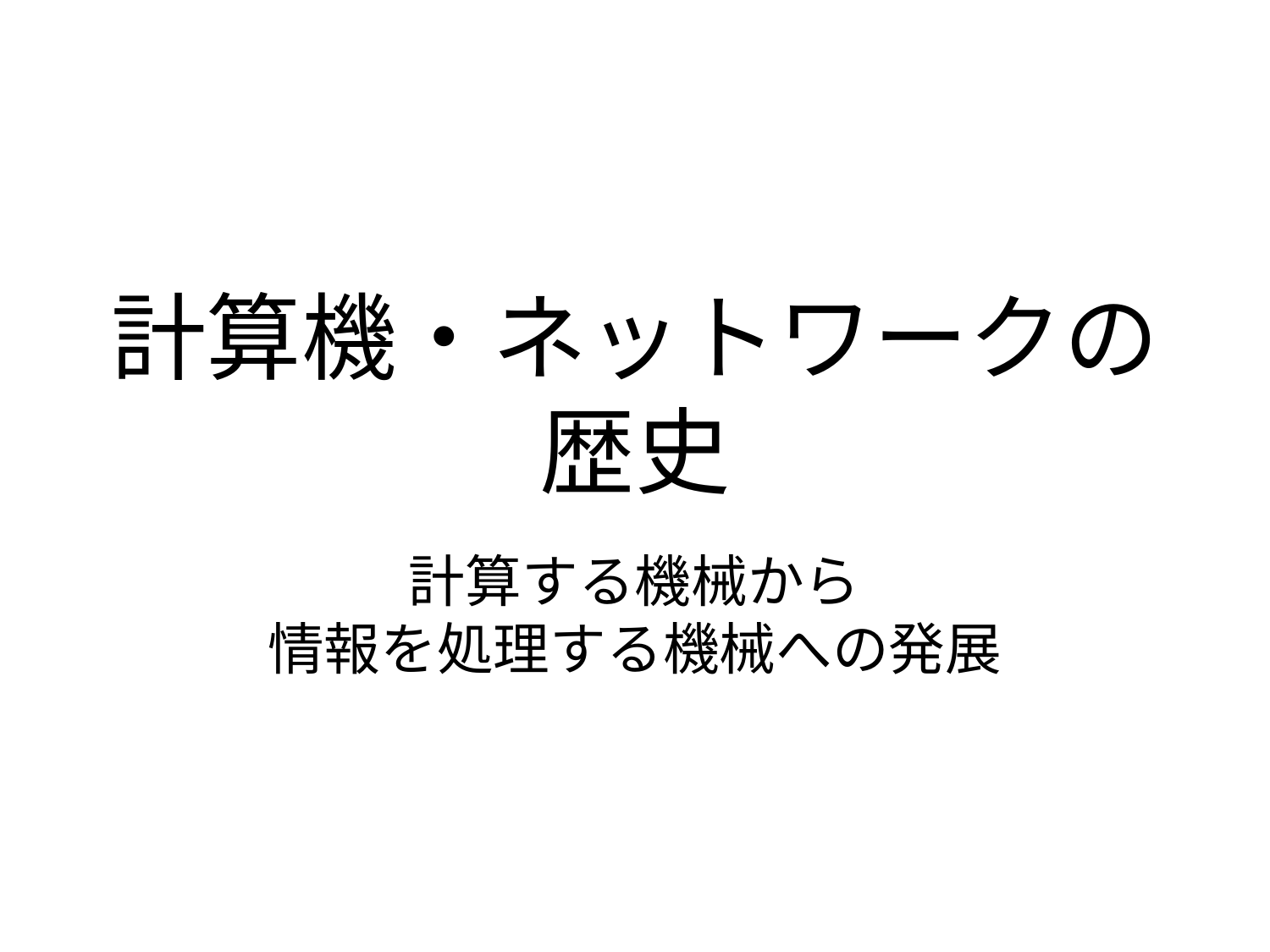

# 計算機・ネットワークの 歴史
計算する機械から
情報を処理する機械への発展